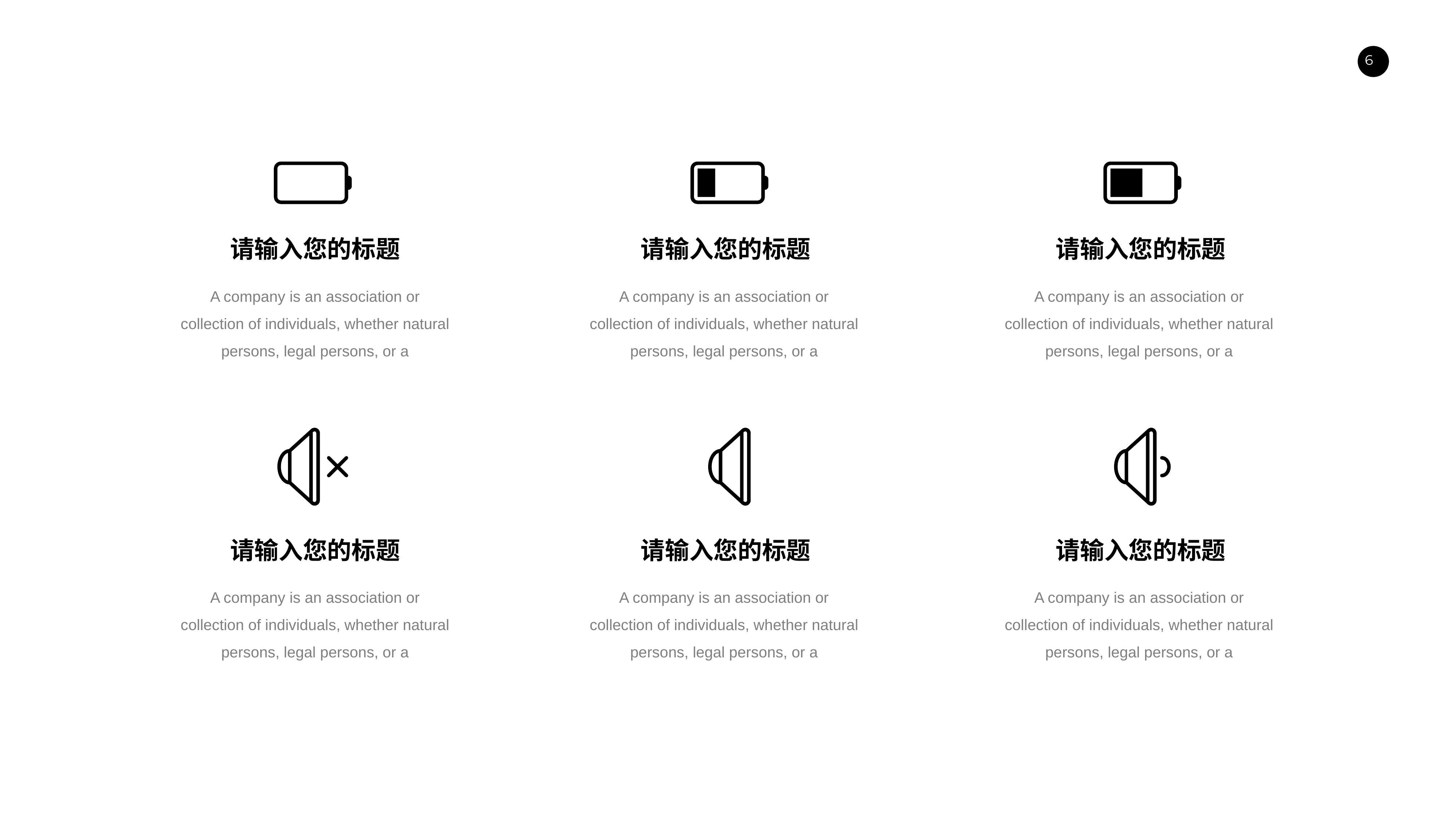

请输入您的标题
请输入您的标题
请输入您的标题
A company is an association or collection of individuals, whether natural persons, legal persons, or a
A company is an association or collection of individuals, whether natural persons, legal persons, or a
A company is an association or collection of individuals, whether natural persons, legal persons, or a

请输入您的标题
请输入您的标题
请输入您的标题
A company is an association or collection of individuals, whether natural persons, legal persons, or a
A company is an association or collection of individuals, whether natural persons, legal persons, or a
A company is an association or collection of individuals, whether natural persons, legal persons, or a